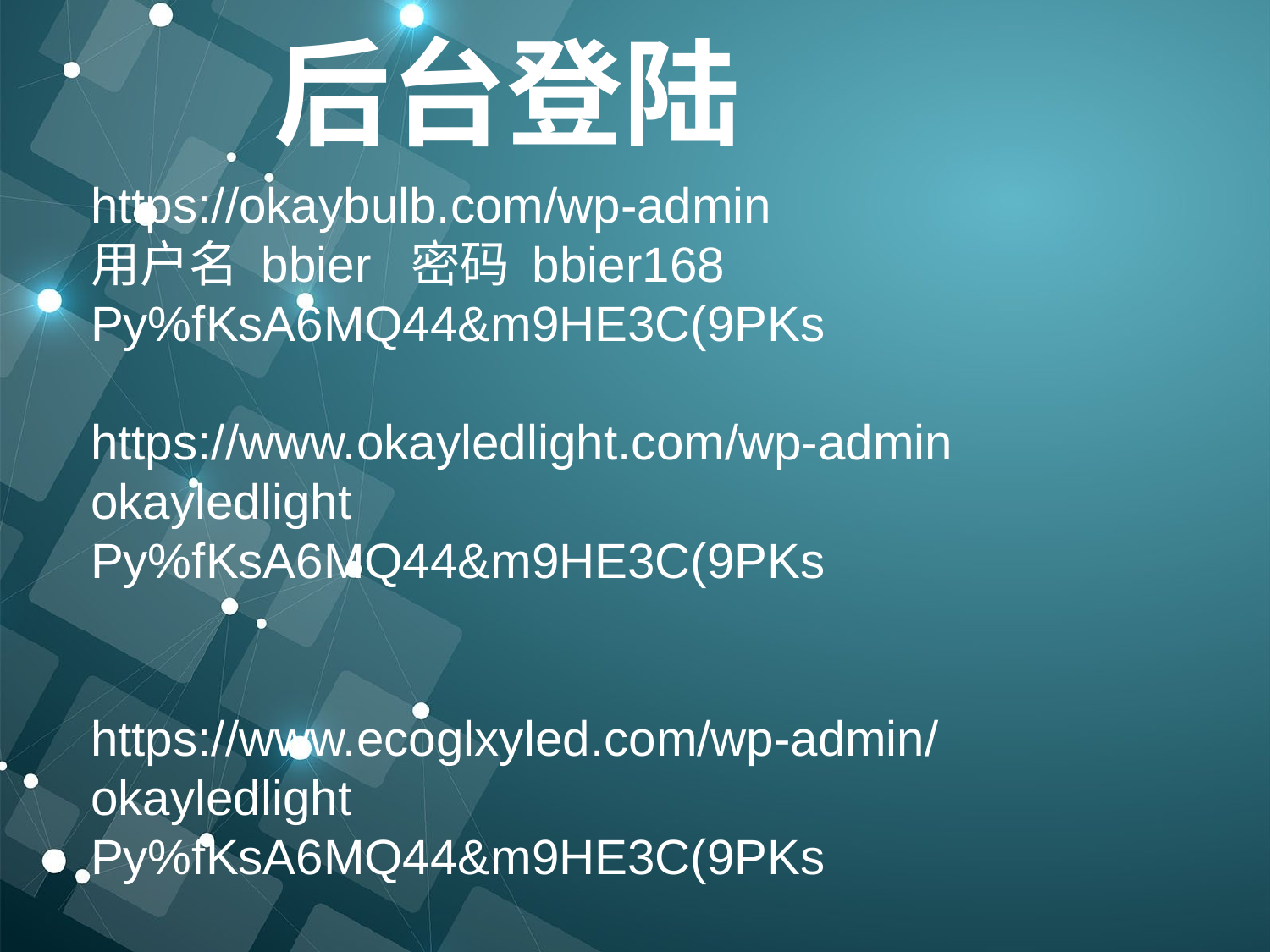

后台登陆
https://okaybulb.com/wp-admin
用户名 bbier  密码 bbier168
Py%fKsA6MQ44&m9HE3C(9PKs

https://www.okayledlight.com/wp-admin
okayledlight
Py%fKsA6MQ44&m9HE3C(9PKs

https://www.ecoglxyled.com/wp-admin/
okayledlight
Py%fKsA6MQ44&m9HE3C(9PKs